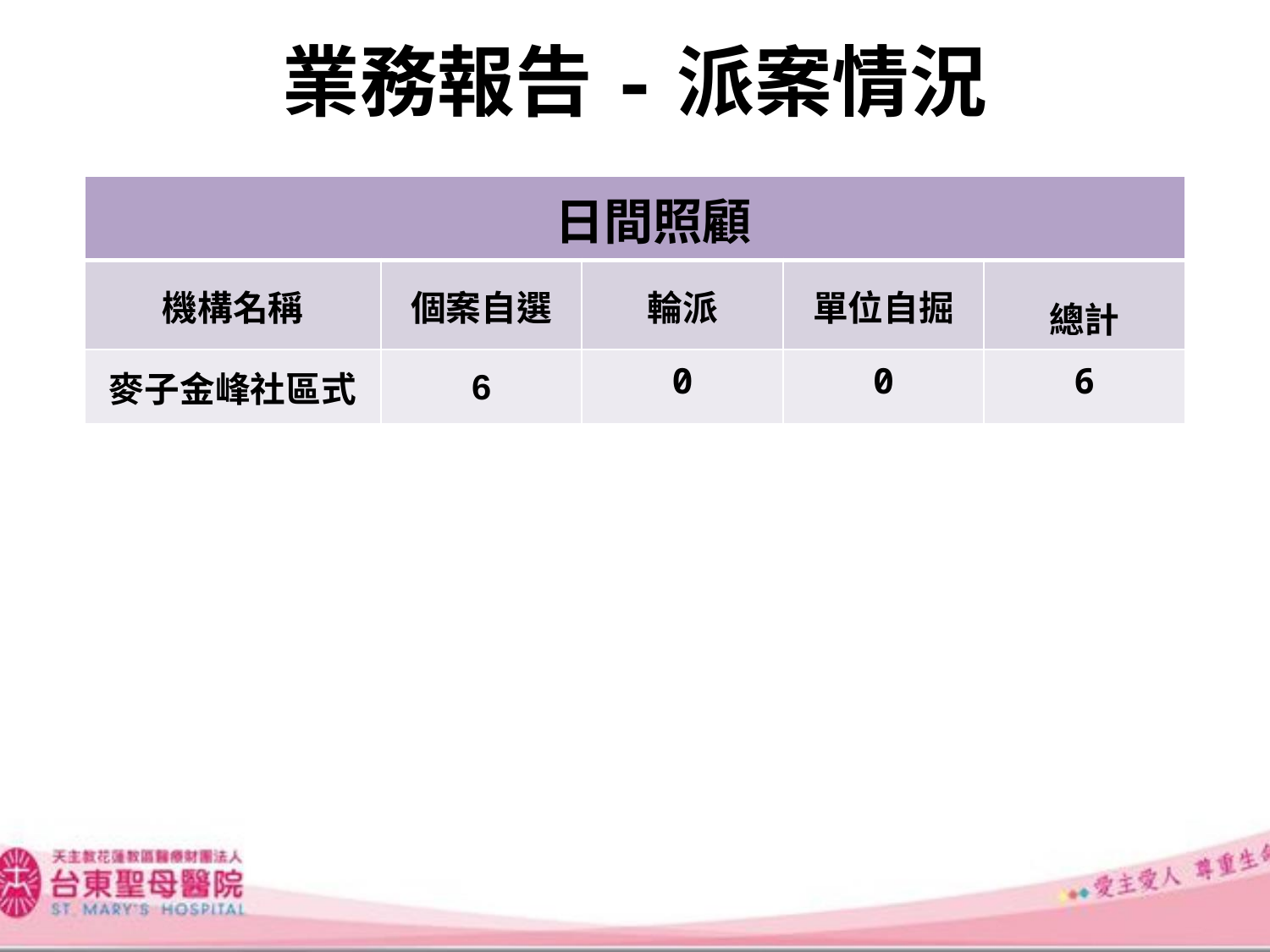

# 業務報告-派案情況
| 日間照顧 |  |  |  |  |
| --- | --- | --- | --- | --- |
| 機構名稱 | 個案自選 | 輪派 | 單位自掘 | 總計 |
| 麥子金峰社區式 | 6 | 0 | 0 | 6 |